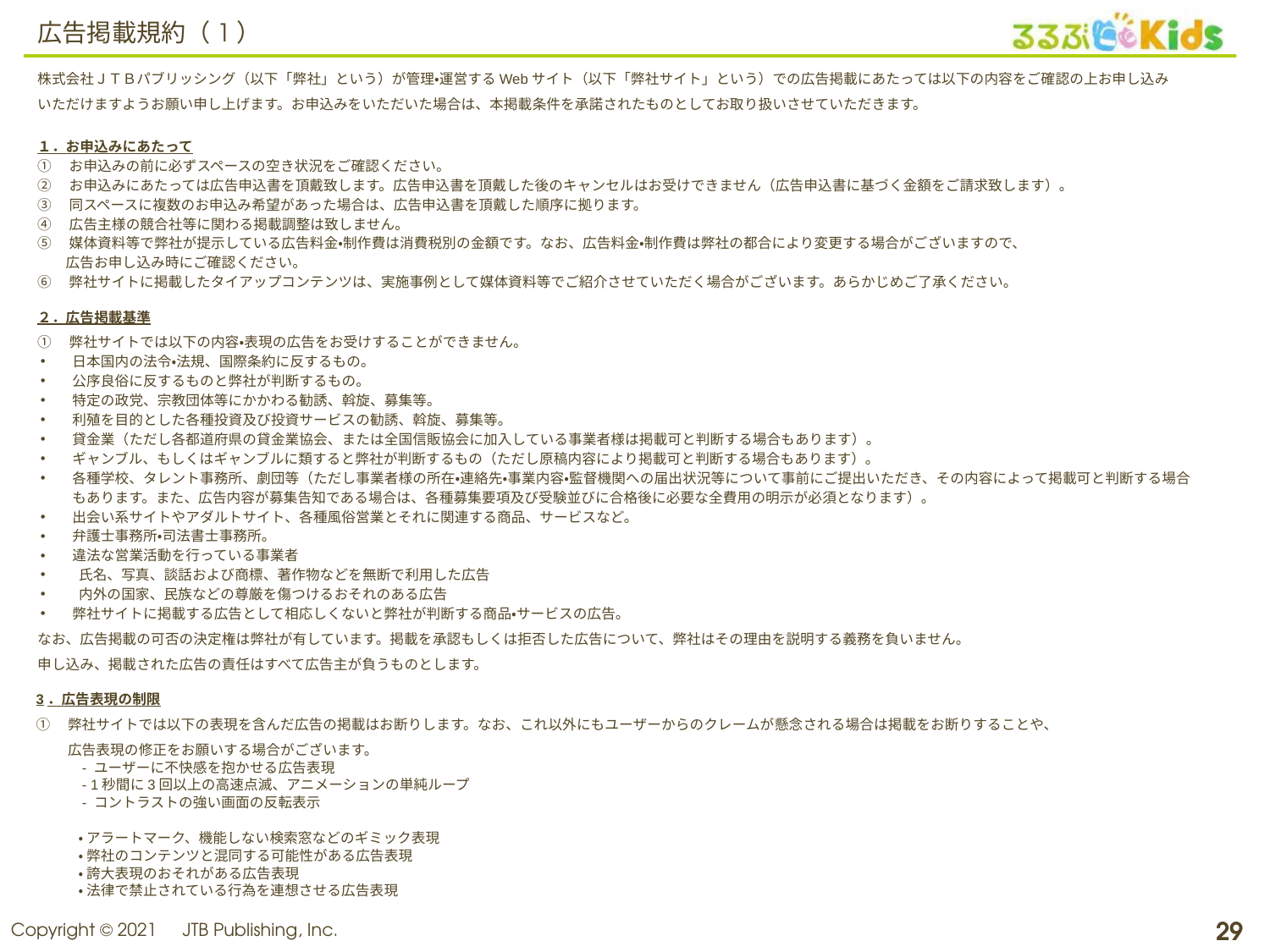

# 広告掲載規約（1）
株式会社ＪＴＢパブリッシング（以下「弊社」という）が管理・運営するWebサイト（以下「弊社サイト」という）での広告掲載にあたっては以下の内容をご確認の上お申し込みいただけますようお願い申し上げます。お申込みをいただいた場合は、本掲載条件を承諾されたものとしてお取り扱いさせていただきます。
１．お申込みにあたって
お申込みの前に必ずスペースの空き状況をご確認ください。
お申込みにあたっては広告申込書を頂戴致します。広告申込書を頂戴した後のキャンセルはお受けできません（広告申込書に基づく金額をご請求致します）。
同スペースに複数のお申込み希望があった場合は、広告申込書を頂戴した順序に拠ります。
広告主様の競合社等に関わる掲載調整は致しません。
媒体資料等で弊社が提示している広告料金・制作費は消費税別の金額です。なお、広告料金・制作費は弊社の都合により変更する場合がございますので、
　　広告お申し込み時にご確認ください。
⑥　弊社サイトに掲載したタイアップコンテンツは、実施事例として媒体資料等でご紹介させていただく場合がございます。あらかじめご了承ください。

２．広告掲載基準
弊社サイトでは以下の内容・表現の広告をお受けすることができません。
日本国内の法令・法規、国際条約に反するもの。
公序良俗に反するものと弊社が判断するもの。
特定の政党、宗教団体等にかかわる勧誘、斡旋、募集等。
利殖を目的とした各種投資及び投資サービスの勧誘、斡旋、募集等。
貸金業（ただし各都道府県の貸金業協会、または全国信販協会に加入している事業者様は掲載可と判断する場合もあります）。
ギャンブル、もしくはギャンブルに類すると弊社が判断するもの（ただし原稿内容により掲載可と判断する場合もあります）。
各種学校、タレント事務所、劇団等（ただし事業者様の所在・連絡先・事業内容・監督機関への届出状況等について事前にご提出いただき、その内容によって掲載可と判断する場合もあります。また、広告内容が募集告知である場合は、各種募集要項及び受験並びに合格後に必要な全費用の明示が必須となります）。
出会い系サイトやアダルトサイト、各種風俗営業とそれに関連する商品、サービスなど。
弁護士事務所・司法書士事務所。
違法な営業活動を行っている事業者
 氏名、写真、談話および商標、著作物などを無断で利用した広告
 内外の国家、民族などの尊厳を傷つけるおそれのある広告
弊社サイトに掲載する広告として相応しくないと弊社が判断する商品・サービスの広告。
なお、広告掲載の可否の決定権は弊社が有しています。掲載を承認もしくは拒否した広告について、弊社はその理由を説明する義務を負いません。
申し込み、掲載された広告の責任はすべて広告主が負うものとします。
3．広告表現の制限
弊社サイトでは以下の表現を含んだ広告の掲載はお断りします。なお、これ以外にもユーザーからのクレームが懸念される場合は掲載をお断りすることや、広告表現の修正をお願いする場合がございます。
　　　- ユーザーに不快感を抱かせる広告表現
　　　- 1秒間に3回以上の高速点滅、アニメーションの単純ループ
　　　- コントラストの強い画面の反転表示

　　　• アラートマーク、機能しない検索窓などのギミック表現
　　　• 弊社のコンテンツと混同する可能性がある広告表現
　　　• 誇大表現のおそれがある広告表現
　　　• 法律で禁止されている行為を連想させる広告表現
29